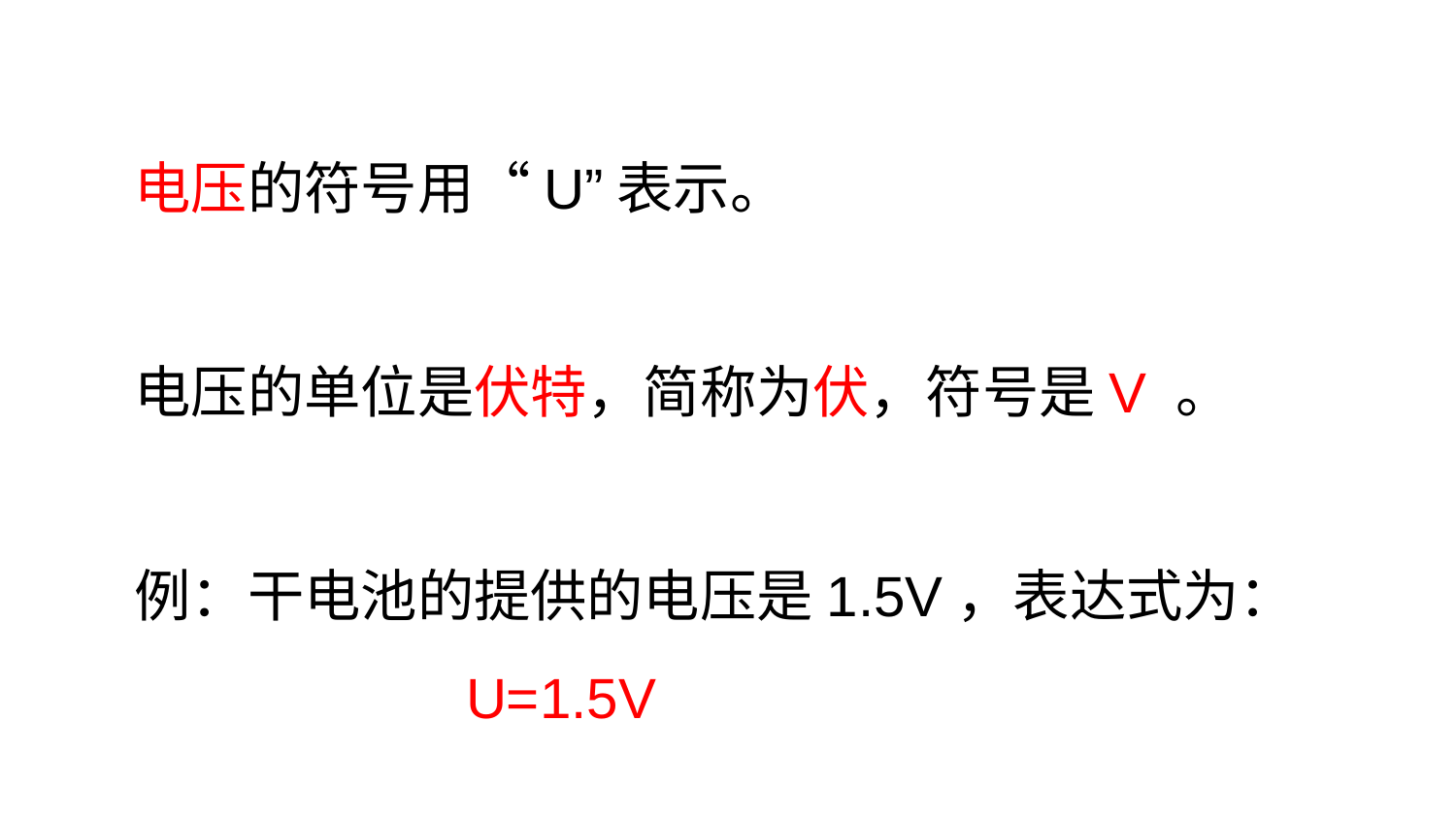

电压的符号用“U”表示。

电压的单位是伏特，简称为伏，符号是V 。

例：干电池的提供的电压是1.5V，表达式为：
                     U=1.5V